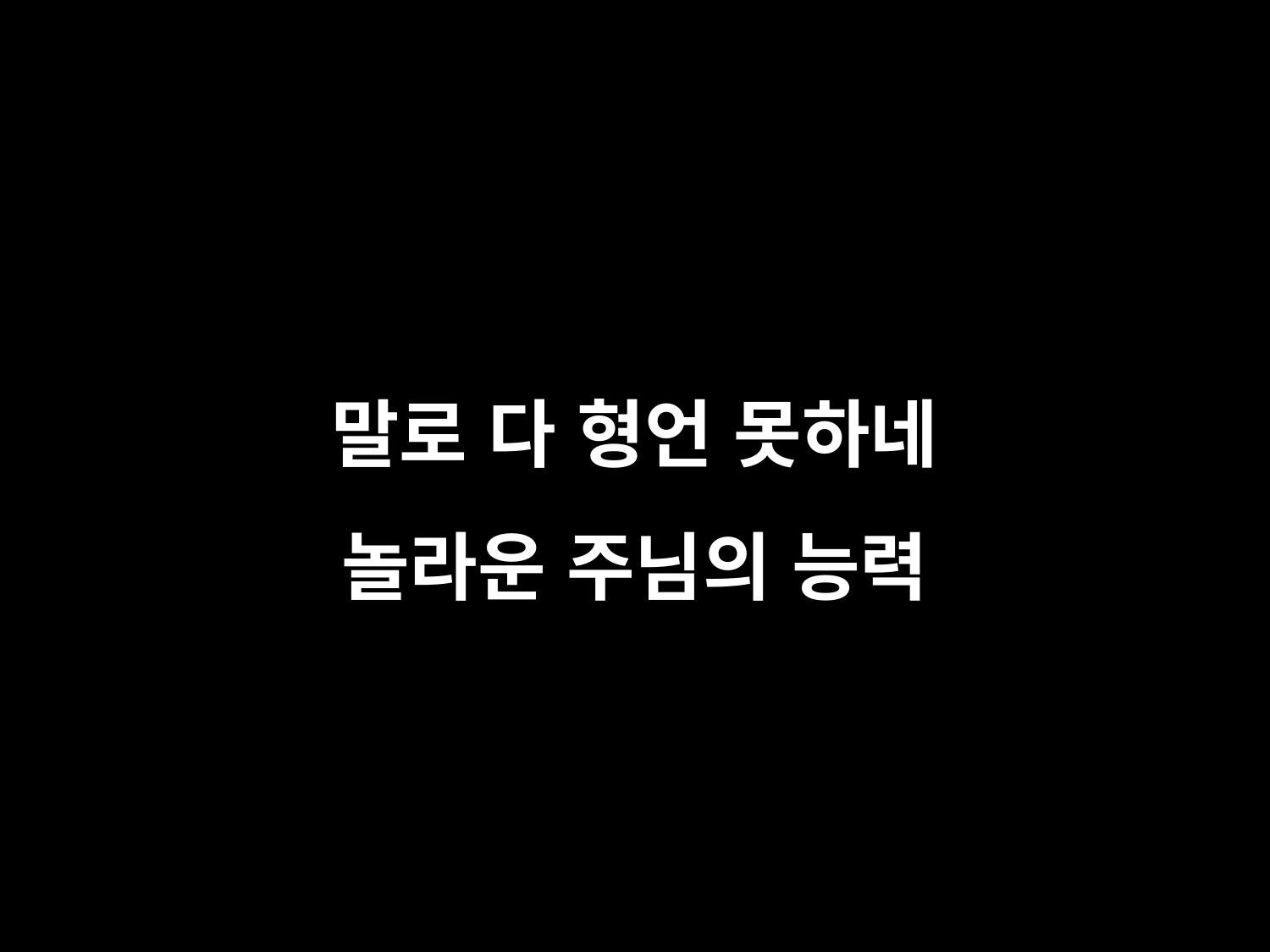

# 말로 다 형언 못하네 놀라운 주님의 능력